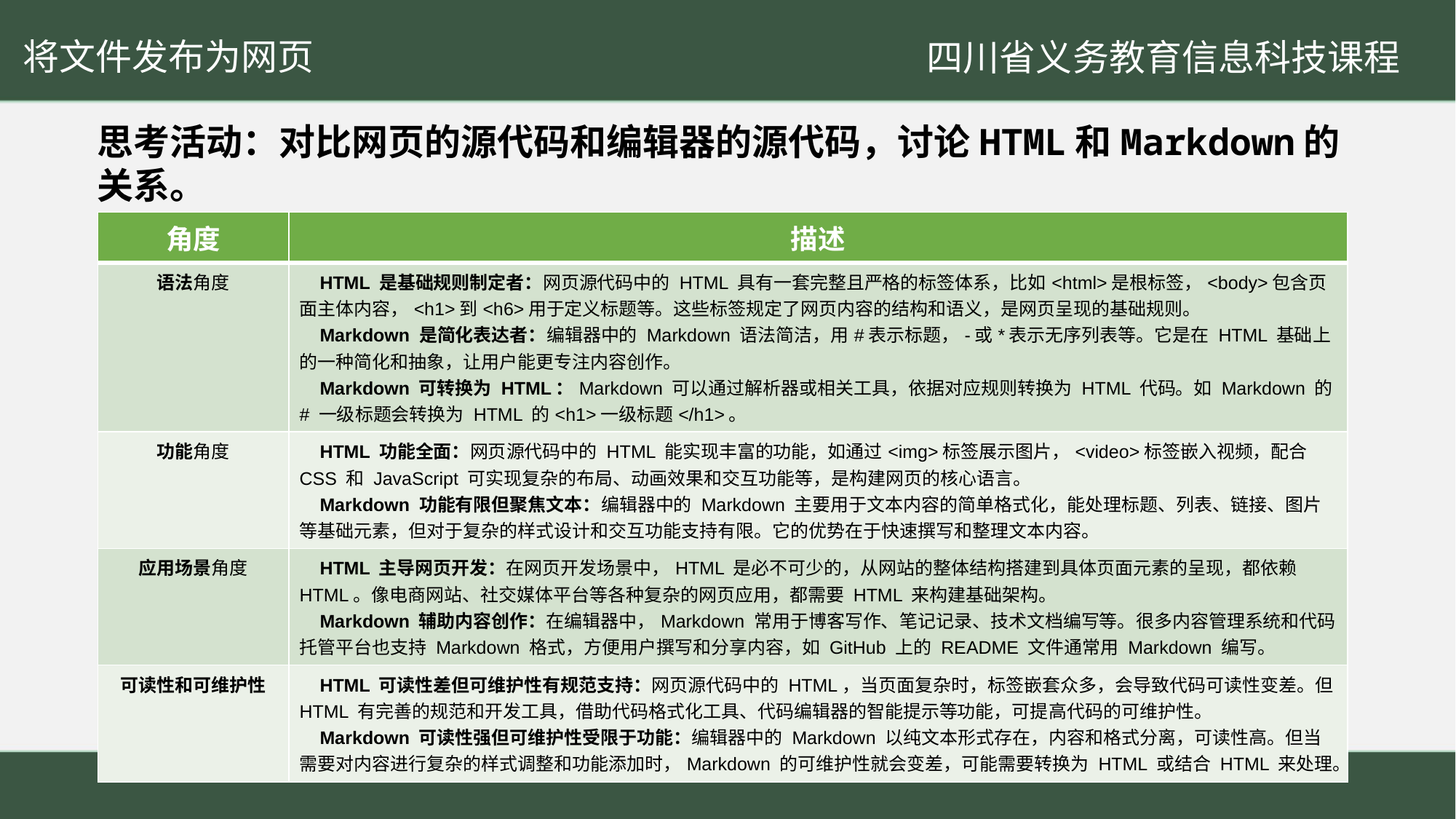

将文件发布为网页
思考活动：对比网页的源代码和编辑器的源代码，讨论HTML和Markdown的关系。
| 角度 | 描述 |
| --- | --- |
| 语法角度 | HTML 是基础规则制定者：网页源代码中的 HTML 具有一套完整且严格的标签体系，比如<html>是根标签，<body>包含页面主体内容，<h1>到<h6>用于定义标题等。这些标签规定了网页内容的结构和语义，是网页呈现的基础规则。 Markdown 是简化表达者：编辑器中的 Markdown 语法简洁，用#表示标题，-或\*表示无序列表等。它是在 HTML 基础上的一种简化和抽象，让用户能更专注内容创作。 Markdown 可转换为 HTML：Markdown 可以通过解析器或相关工具，依据对应规则转换为 HTML 代码。如 Markdown 的# 一级标题会转换为 HTML 的<h1>一级标题</h1>。 |
| 功能角度 | HTML 功能全面：网页源代码中的 HTML 能实现丰富的功能，如通过<img>标签展示图片，<video>标签嵌入视频，配合 CSS 和 JavaScript 可实现复杂的布局、动画效果和交互功能等，是构建网页的核心语言。 Markdown 功能有限但聚焦文本：编辑器中的 Markdown 主要用于文本内容的简单格式化，能处理标题、列表、链接、图片等基础元素，但对于复杂的样式设计和交互功能支持有限。它的优势在于快速撰写和整理文本内容。 |
| 应用场景角度 | HTML 主导网页开发：在网页开发场景中，HTML 是必不可少的，从网站的整体结构搭建到具体页面元素的呈现，都依赖 HTML。像电商网站、社交媒体平台等各种复杂的网页应用，都需要 HTML 来构建基础架构。 Markdown 辅助内容创作：在编辑器中，Markdown 常用于博客写作、笔记记录、技术文档编写等。很多内容管理系统和代码托管平台也支持 Markdown 格式，方便用户撰写和分享内容，如 GitHub 上的 README 文件通常用 Markdown 编写。 |
| 可读性和可维护性 | HTML 可读性差但可维护性有规范支持：网页源代码中的 HTML，当页面复杂时，标签嵌套众多，会导致代码可读性变差。但 HTML 有完善的规范和开发工具，借助代码格式化工具、代码编辑器的智能提示等功能，可提高代码的可维护性。 Markdown 可读性强但可维护性受限于功能：编辑器中的 Markdown 以纯文本形式存在，内容和格式分离，可读性高。但当需要对内容进行复杂的样式调整和功能添加时，Markdown 的可维护性就会变差，可能需要转换为 HTML 或结合 HTML 来处理。 |